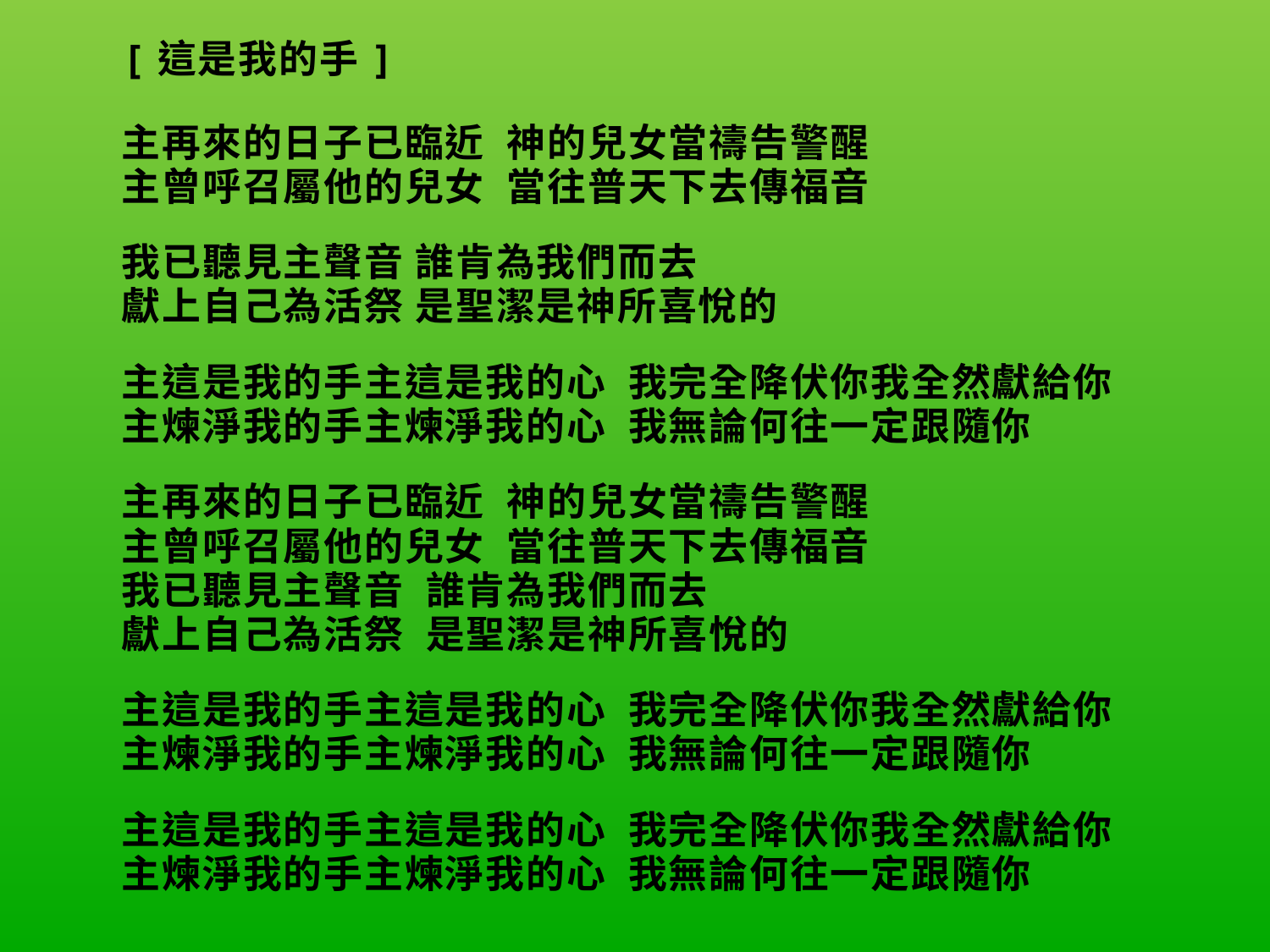

| [這是我的手]    主再來的日子已臨近 神的兒女當禱告警醒 主曾呼召屬他的兒女 當往普天下去傳福音   我已聽見主聲音 誰肯為我們而去 獻上自己為活祭 是聖潔是神所喜悅的   主這是我的手主這是我的心 我完全降伏你我全然獻給你 主煉淨我的手主煉淨我的心 我無論何往一定跟隨你   主再來的日子已臨近 神的兒女當禱告警醒 主曾呼召屬他的兒女 當往普天下去傳福音 我已聽見主聲音 誰肯為我們而去 獻上自己為活祭 是聖潔是神所喜悅的   主這是我的手主這是我的心 我完全降伏你我全然獻給你 主煉淨我的手主煉淨我的心 我無論何往一定跟隨你   主這是我的手主這是我的心 我完全降伏你我全然獻給你 主煉淨我的手主煉淨我的心 我無論何往一定跟隨你 |
| --- |